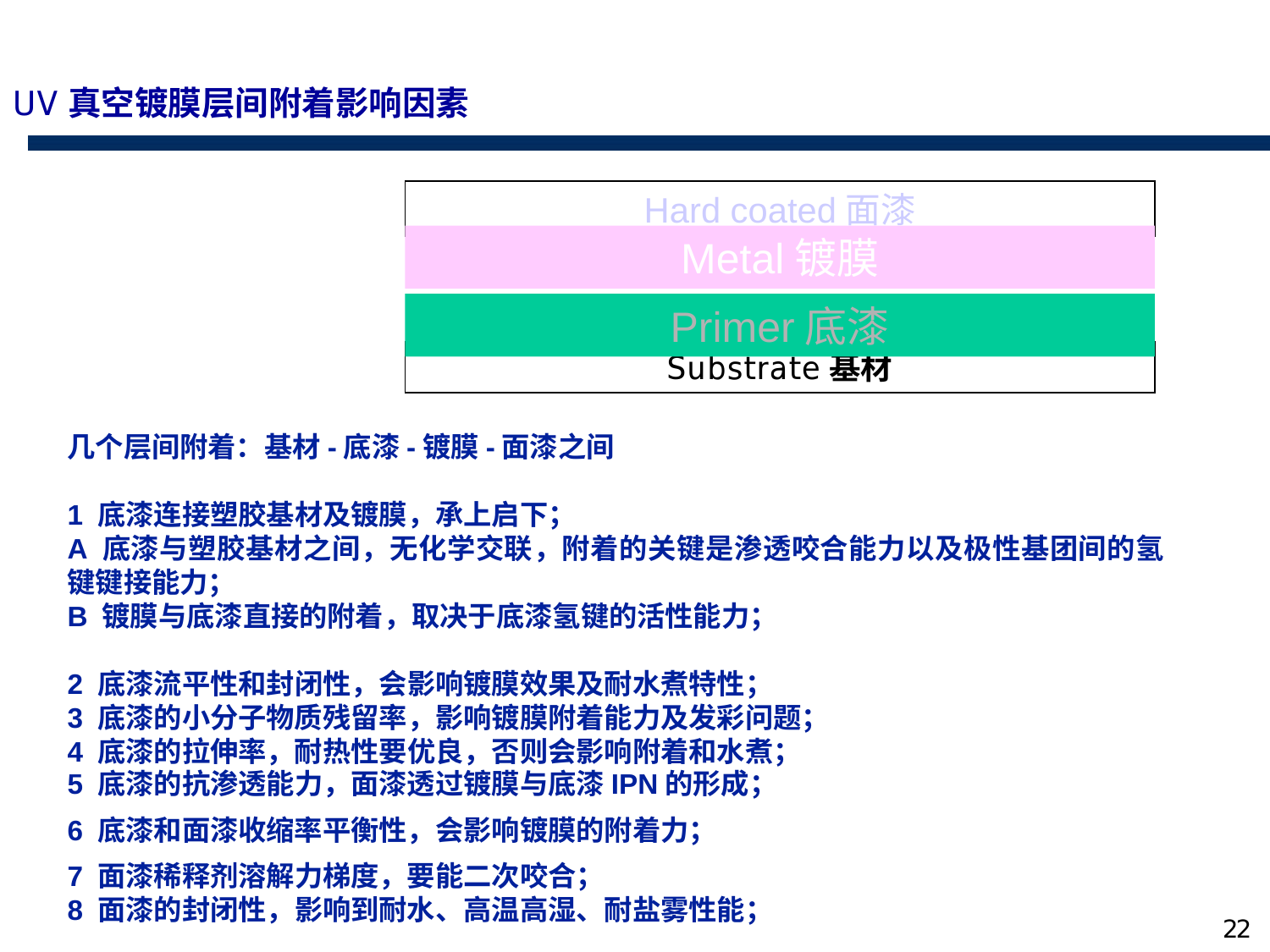

UV真空镀膜层间附着影响因素

Hard coated面漆

几个层间附着：基材-底漆-镀膜-面漆之间

1 底漆连接塑胶基材及镀膜，承上启下；
A 底漆与塑胶基材之间，无化学交联，附着的关键是渗透咬合能力以及极性基团间的氢键键接能力；
B 镀膜与底漆直接的附着，取决于底漆氢键的活性能力；

2 底漆流平性和封闭性，会影响镀膜效果及耐水煮特性；
3 底漆的小分子物质残留率，影响镀膜附着能力及发彩问题；
4 底漆的拉伸率，耐热性要优良，否则会影响附着和水煮；
5 底漆的抗渗透能力，面漆透过镀膜与底漆IPN的形成；
6 底漆和面漆收缩率平衡性，会影响镀膜的附着力；
7 面漆稀释剂溶解力梯度，要能二次咬合；
8 面漆的封闭性，影响到耐水、高温高湿、耐盐雾性能；

Metal镀膜
Primer底漆
Substrate基材